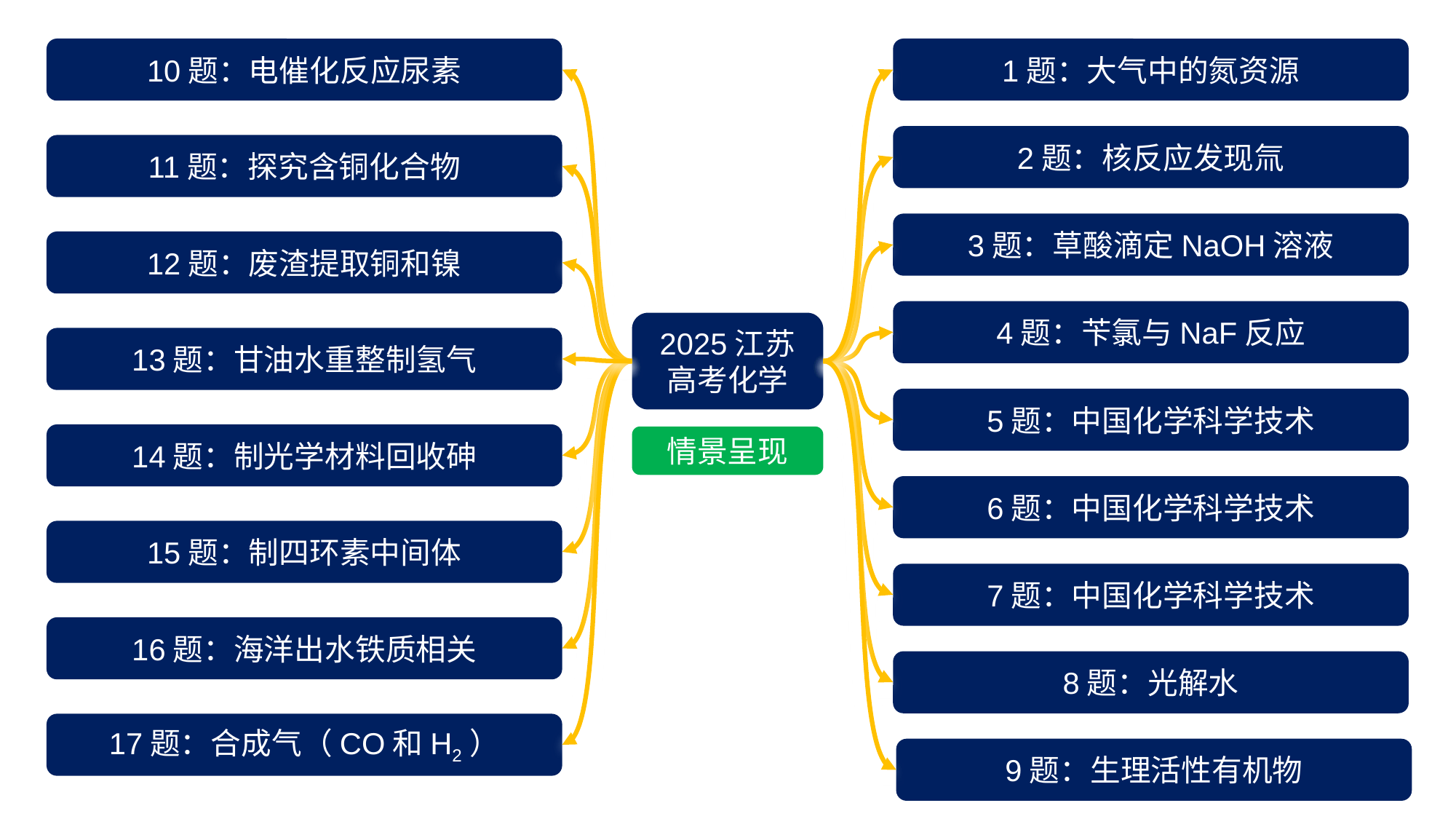

10题：电催化反应尿素
1题：大气中的氮资源
2题：核反应发现氚
11题：探究含铜化合物
3题：草酸滴定NaOH溶液
12题：废渣提取铜和镍
4题：苄氯与NaF反应
2025江苏
高考化学
13题：甘油水重整制氢气
5题：中国化学科学技术
14题：制光学材料回收砷
情景呈现
6题：中国化学科学技术
15题：制四环素中间体
7题：中国化学科学技术
16题：海洋出水铁质相关
8题：光解水
17题：合成气（CO和H2）
9题：生理活性有机物